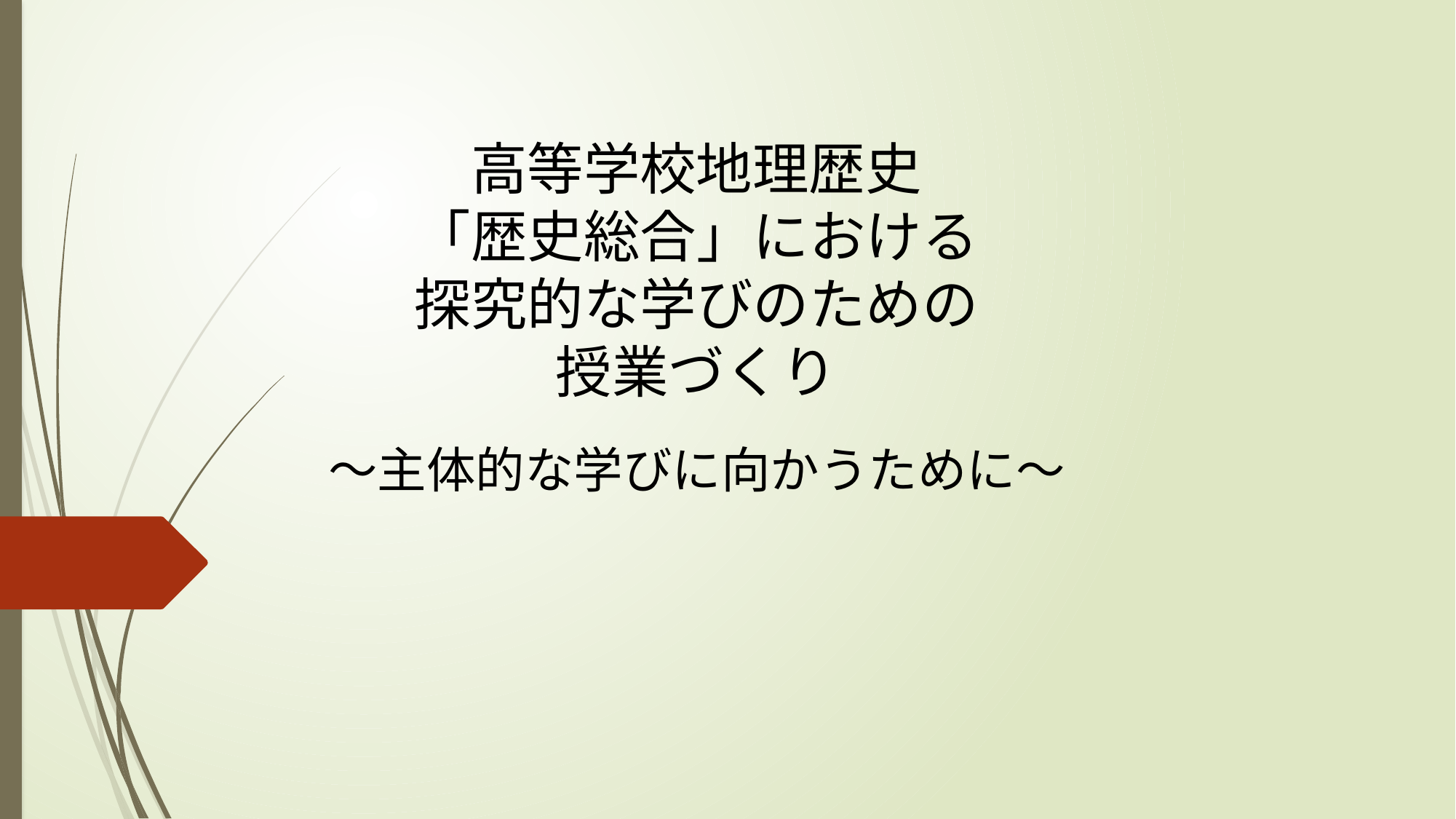

# 高等学校地理歴史 「歴史総合」における 探究的な学びのための 授業づくり
～主体的な学びに向かうために～